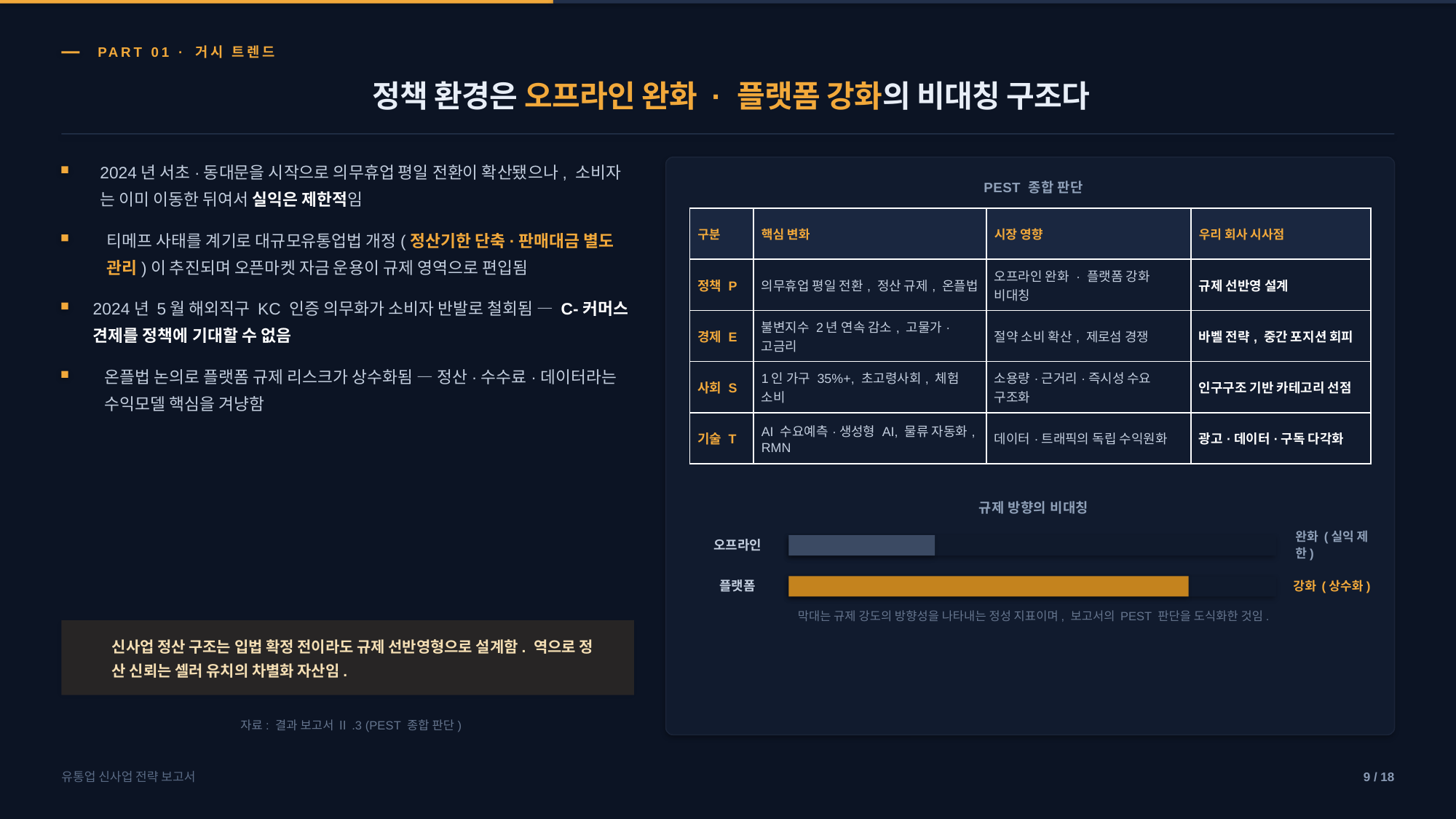

PART 01 · 거시 트렌드

정책 환경은 오프라인 완화 · 플랫폼 강화의 비대칭 구조다

2024년 서초·동대문을 시작으로 의무휴업 평일 전환이 확산됐으나, 소비자
는 이미 이동한 뒤여서 실익은 제한적임

PEST 종합 판단
| 구분 | 핵심 변화 | 시장 영향 | 우리 회사 시사점 |
| --- | --- | --- | --- |
| 정책 P | 의무휴업 평일 전환, 정산 규제, 온플법 | 오프라인 완화 · 플랫폼 강화 비대칭 | 규제 선반영 설계 |
| 경제 E | 불변지수 2년 연속 감소, 고물가·고금리 | 절약 소비 확산, 제로섬 경쟁 | 바벨 전략, 중간 포지션 회피 |
| 사회 S | 1인 가구 35%+, 초고령사회, 체험 소비 | 소용량·근거리·즉시성 수요 구조화 | 인구구조 기반 카테고리 선점 |
| 기술 T | AI 수요예측·생성형 AI, 물류 자동화, RMN | 데이터·트래픽의 독립 수익원화 | 광고·데이터·구독 다각화 |
티메프 사태를 계기로 대규모유통업법 개정(정산기한 단축·판매대금 별도
관리)이 추진되며 오픈마켓 자금 운용이 규제 영역으로 편입됨

2024년 5월 해외직구 KC 인증 의무화가 소비자 반발로 철회됨 — C-커머스
견제를 정책에 기대할 수 없음

온플법 논의로 플랫폼 규제 리스크가 상수화됨 — 정산·수수료·데이터라는
수익모델 핵심을 겨냥함

규제 방향의 비대칭
완화 (실익 제
한)
오프라인

플랫폼

강화 (상수화)
막대는 규제 강도의 방향성을 나타내는 정성 지표이며, 보고서의 PEST 판단을 도식화한 것임.

신사업 정산 구조는 입법 확정 전이라도 규제 선반영형으로 설계함. 역으로 정
산 신뢰는 셀러 유치의 차별화 자산임.
자료: 결과 보고서 Ⅱ.3 (PEST 종합 판단)
유통업 신사업 전략 보고서
9 / 18